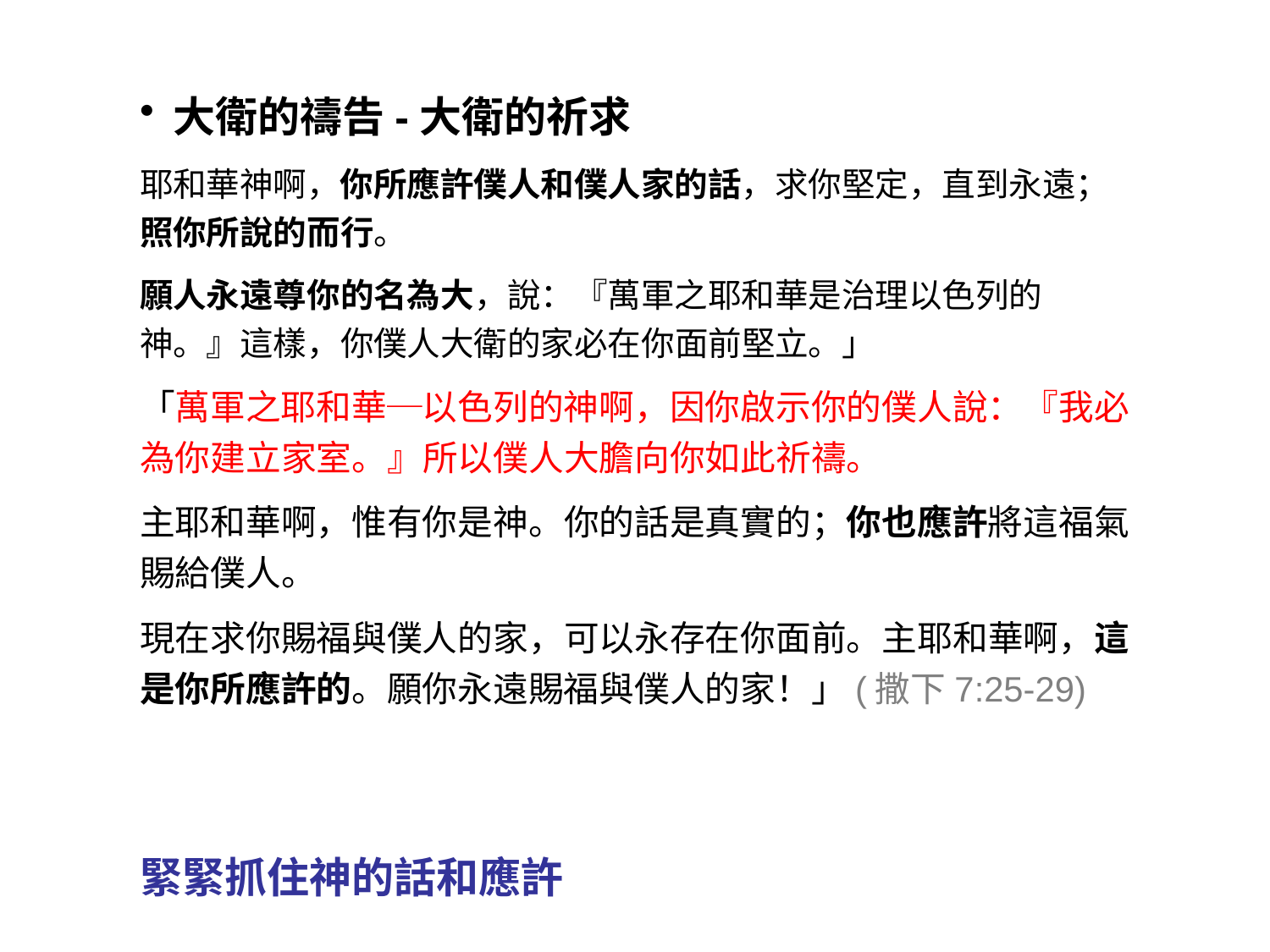

大衛的禱告-大衛的祈求
耶和華神啊，你所應許僕人和僕人家的話，求你堅定，直到永遠；照你所說的而行。
願人永遠尊你的名為大，說：『萬軍之耶和華是治理以色列的神。』這樣，你僕人大衛的家必在你面前堅立。」
「萬軍之耶和華─以色列的神啊，因你啟示你的僕人說：『我必為你建立家室。』所以僕人大膽向你如此祈禱。
主耶和華啊，惟有你是神。你的話是真實的；你也應許將這福氣賜給僕人。
現在求你賜福與僕人的家，可以永存在你面前。主耶和華啊，這是你所應許的。願你永遠賜福與僕人的家！」(撒下7:25-29)
緊緊抓住神的話和應許